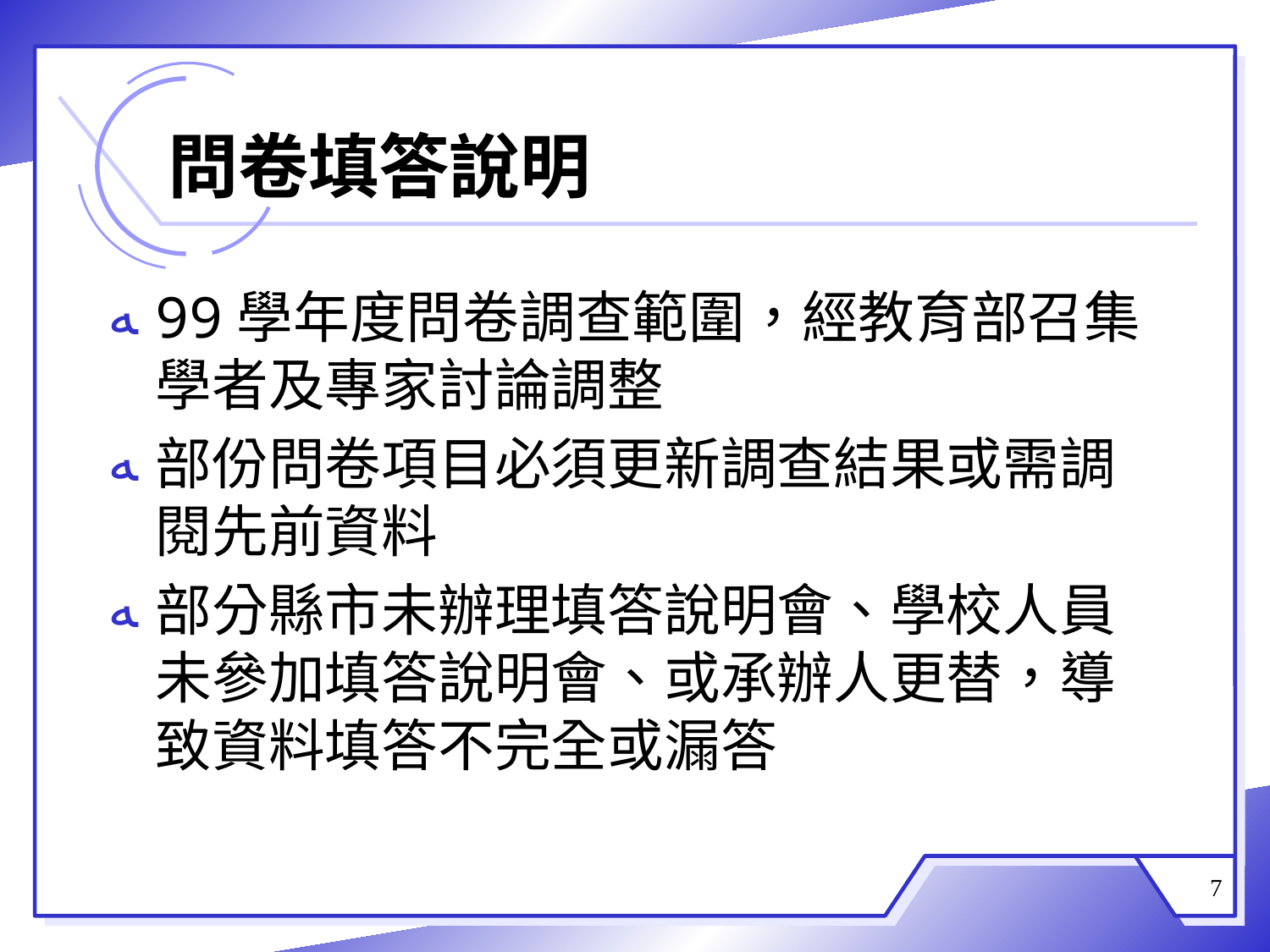

# 問卷填答說明
99學年度問卷調查範圍，經教育部召集學者及專家討論調整
部份問卷項目必須更新調查結果或需調閱先前資料
部分縣市未辦理填答說明會、學校人員未參加填答說明會、或承辦人更替，導致資料填答不完全或漏答

7